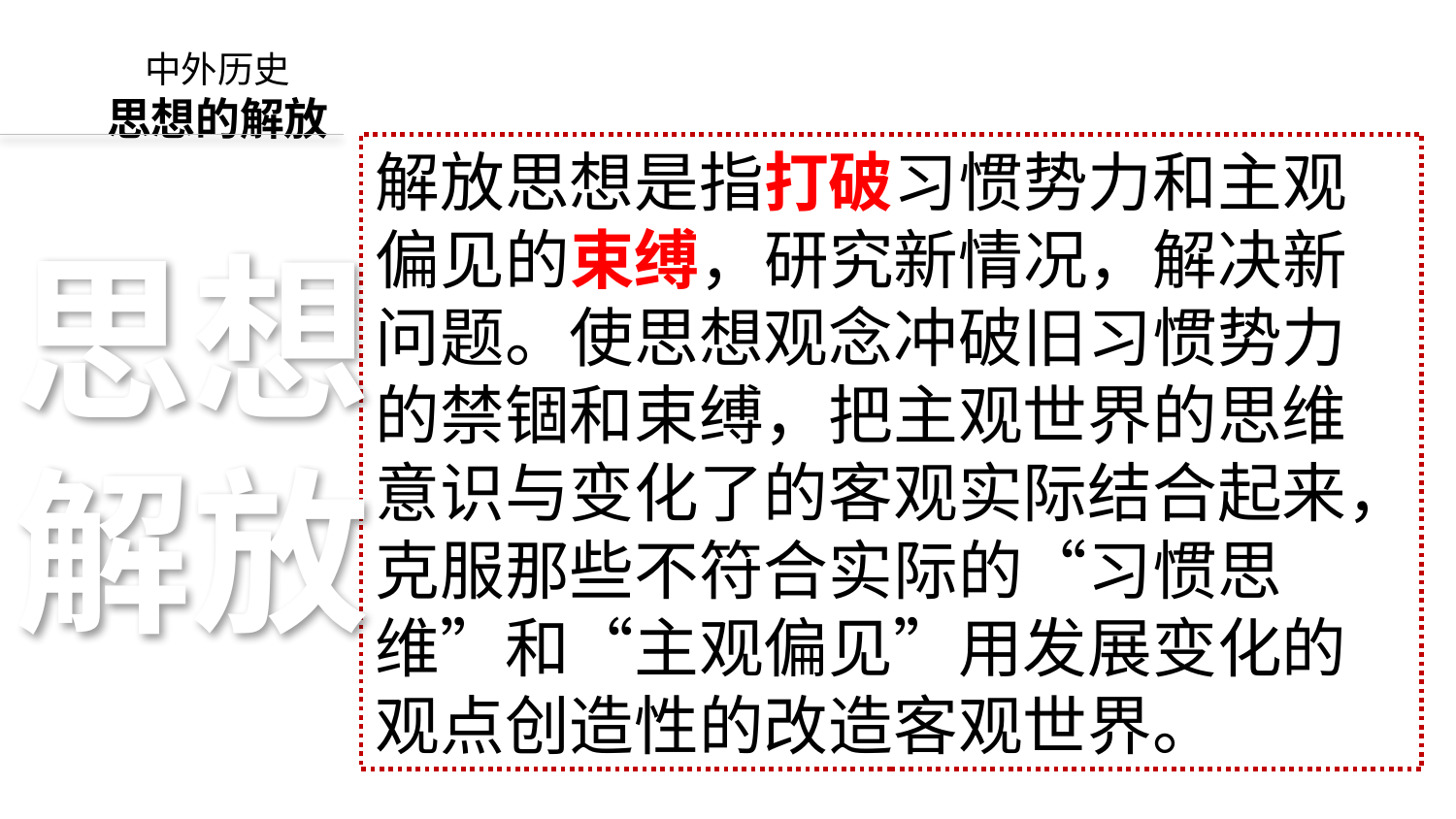

中外历史
思想的解放
解放思想是指打破习惯势力和主观偏见的束缚，研究新情况，解决新问题。使思想观念冲破旧习惯势力的禁锢和束缚，把主观世界的思维意识与变化了的客观实际结合起来，克服那些不符合实际的“习惯思维”和“主观偏见”用发展变化的观点创造性的改造客观世界。
思想解放